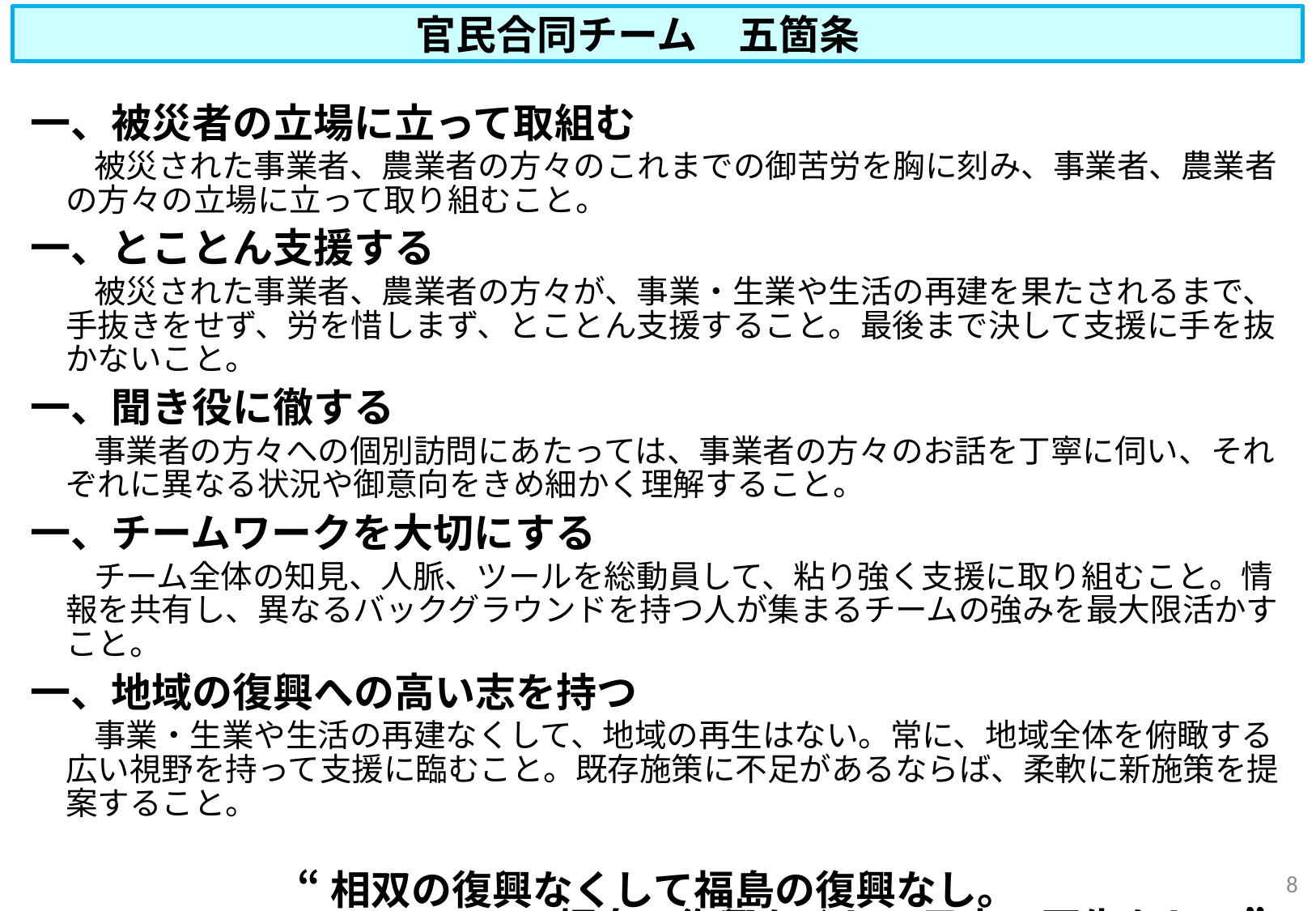

官民合同チーム　五箇条

一、被災者の立場に立って取組む
　　被災された事業者、農業者の方々のこれまでの御苦労を胸に刻み、事業者、農業者の方々の立場に立って取り組むこと。

一、とことん支援する
　　被災された事業者、農業者の方々が、事業・生業や生活の再建を果たされるまで、手抜きをせず、労を惜しまず、とことん支援すること。最後まで決して支援に手を抜かないこと。

一、聞き役に徹する
　　事業者の方々への個別訪問にあたっては、事業者の方々のお話を丁寧に伺い、それぞれに異なる状況や御意向をきめ細かく理解すること。

一、チームワークを大切にする
　　チーム全体の知見、人脈、ツールを総動員して、粘り強く支援に取り組むこと。情報を共有し、異なるバックグラウンドを持つ人が集まるチームの強みを最大限活かすこと。

一、地域の復興への高い志を持つ
　　事業・生業や生活の再建なくして、地域の再生はない。常に、地域全体を俯瞰する広い視野を持って支援に臨むこと。既存施策に不足があるならば、柔軟に新施策を提案すること。

“相双の復興なくして福島の復興なし。
　　　　　　　　　　　　　福島の復興なくして日本の再生なし。”
8